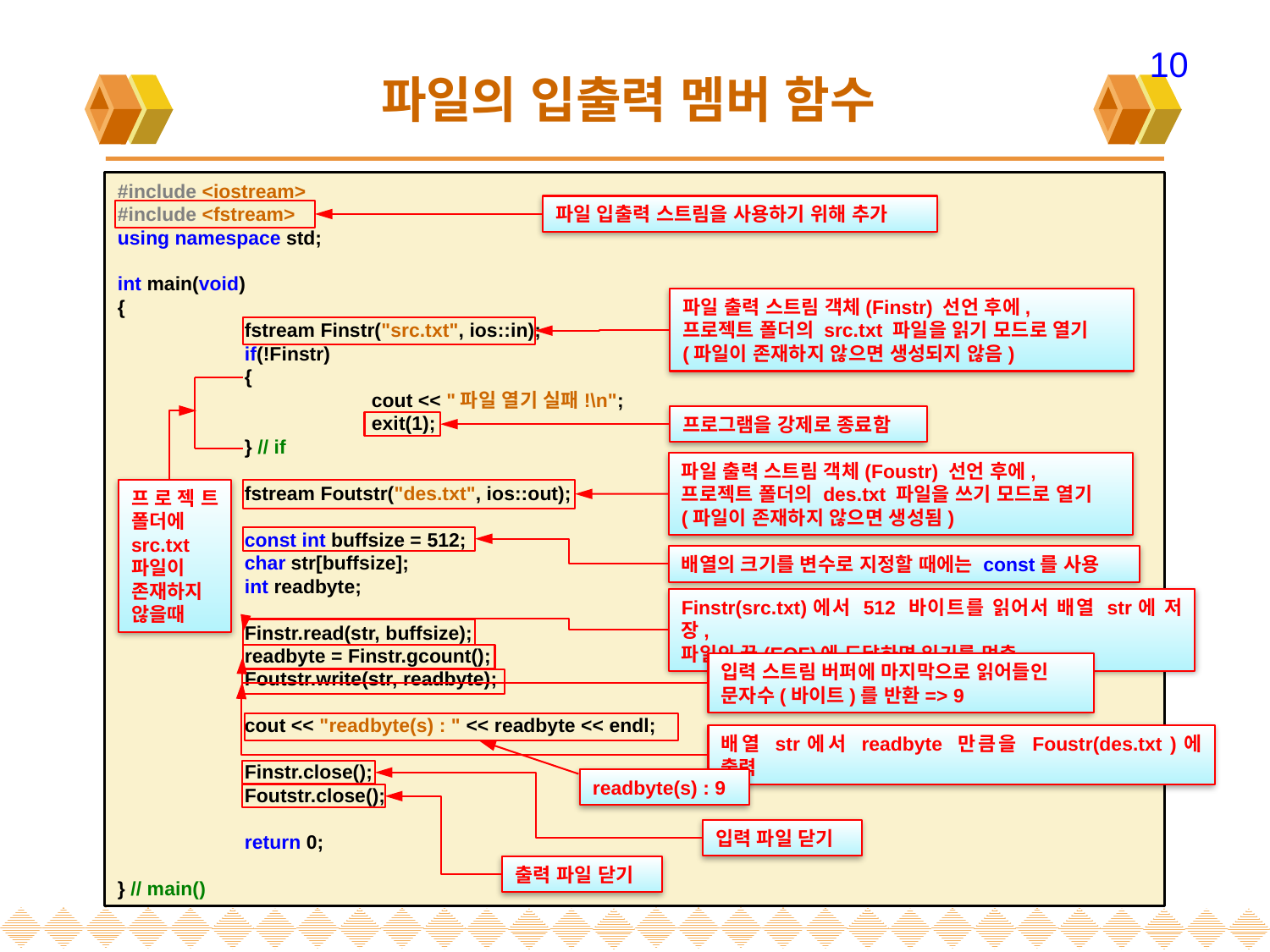

10
# 파일의 입출력 멤버 함수
#include <iostream>
#include <fstream>
using namespace std;

int main(void)
{
	fstream Finstr("src.txt", ios::in);
	if(!Finstr)
	{
		cout << "파일 열기 실패!\n";
		exit(1);
	} // if

	fstream Foutstr("des.txt", ios::out);

	const int buffsize = 512;
	char str[buffsize];
	int readbyte;

	Finstr.read(str, buffsize);
	readbyte = Finstr.gcount();
	Foutstr.write(str, readbyte);

	cout << "readbyte(s) : " << readbyte << endl;

	Finstr.close();
	Foutstr.close();

	return 0;

} // main()
파일 입출력 스트림을 사용하기 위해 추가

파일 출력 스트림 객체(Finstr) 선언 후에,
프로젝트 폴더의 src.txt 파일을 읽기 모드로 열기
(파일이 존재하지 않으면 생성되지 않음)

프로그램을 강제로 종료함

파일 출력 스트림 객체(Foustr) 선언 후에,
프로젝트 폴더의 des.txt 파일을 쓰기 모드로 열기
(파일이 존재하지 않으면 생성됨)

프로젝트 폴더에
src.txt
파일이
존재하지
않을때

배열의 크기를 변수로 지정할 때에는 const를 사용
Finstr(src.txt)에서 512 바이트를 읽어서 배열 str에 저장,
파일의 끝(EOF)에 도달하면 읽기를 멈춤

입력 스트림 버퍼에 마지막으로 읽어들인
문자수(바이트)를 반환=> 9

배열 str에서 readbyte 만큼을 Foustr(des.txt )에 출력

readbyte(s) : 9

입력 파일 닫기
출력 파일 닫기